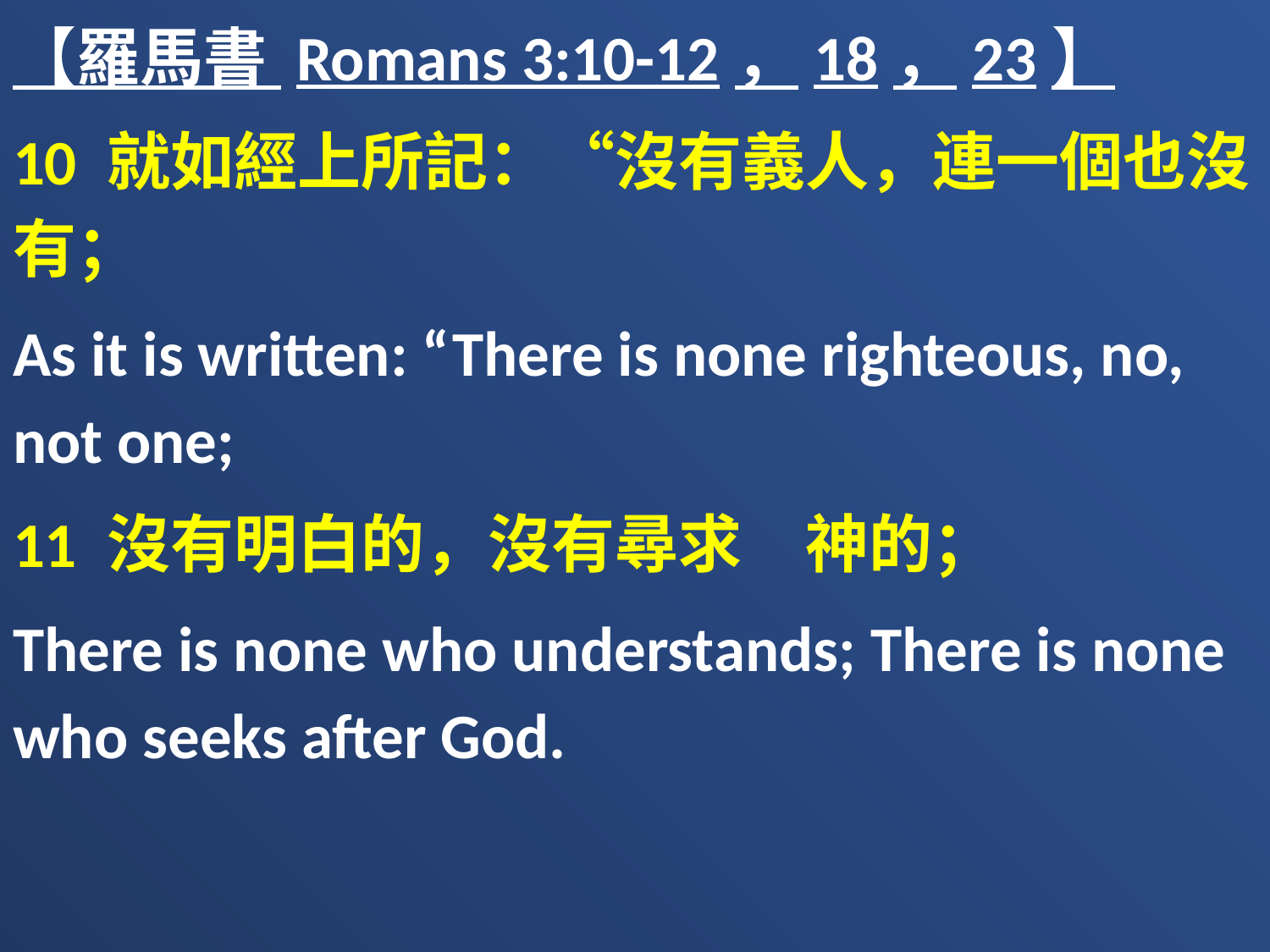

【羅馬書 Romans 3:10-12，18，23】
10 就如經上所記：“沒有義人，連一個也沒有；
As it is written: “There is none righteous, no, not one;
11 沒有明白的，沒有尋求　神的；
There is none who understands; There is none who seeks after God.